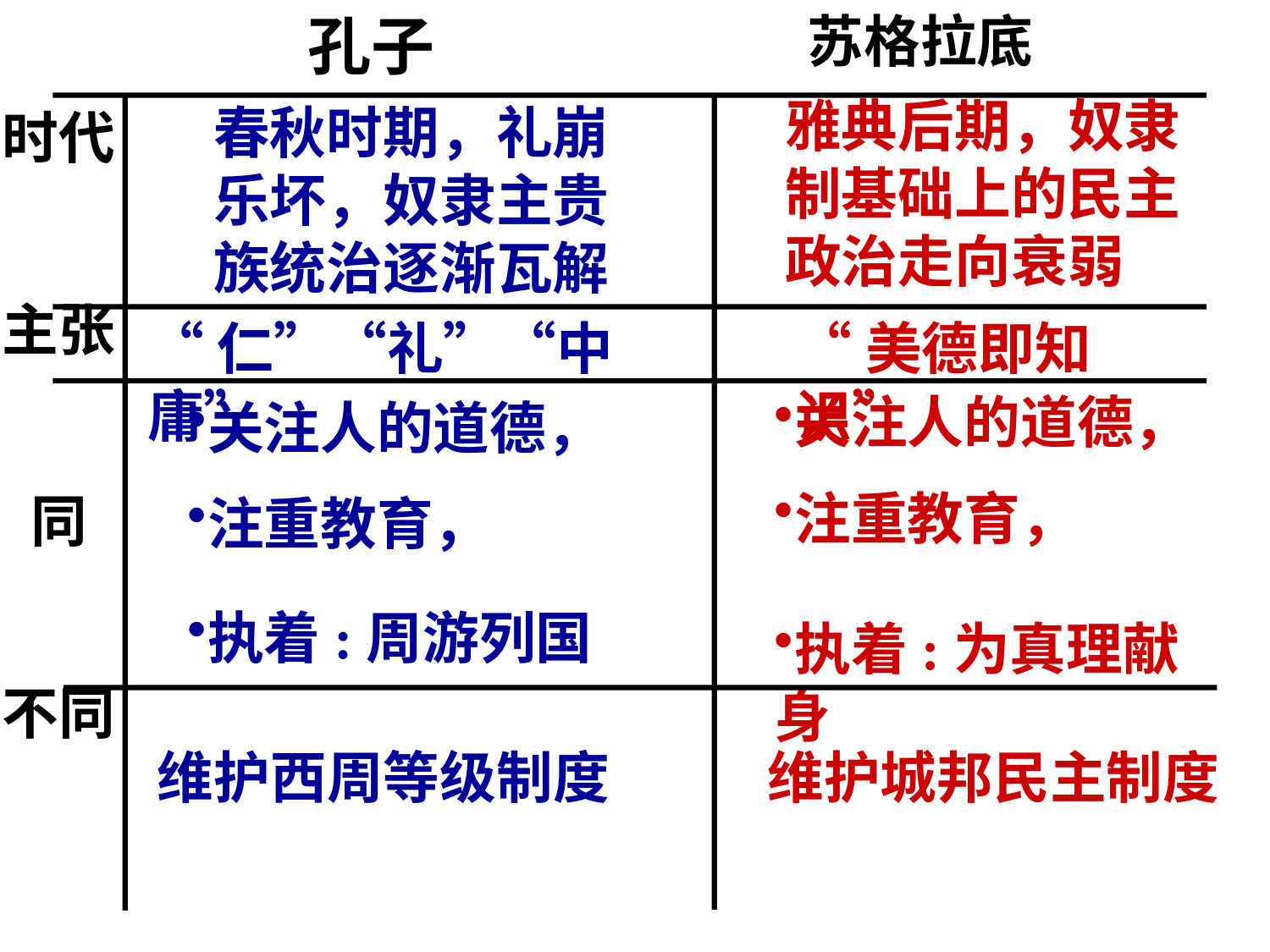

孔子
苏格拉底

雅典后期，奴隶制基础上的民主政治走向衰弱
春秋时期，礼崩乐坏，奴隶主贵族统治逐渐瓦解

时代

主张

同

不同

“仁”“礼”“中庸”
“美德即知识”

关注人的道德，
注重教育，
关注人的道德，
注重教育，
执着:周游列国
执着:为真理献身

维护西周等级制度
维护城邦民主制度